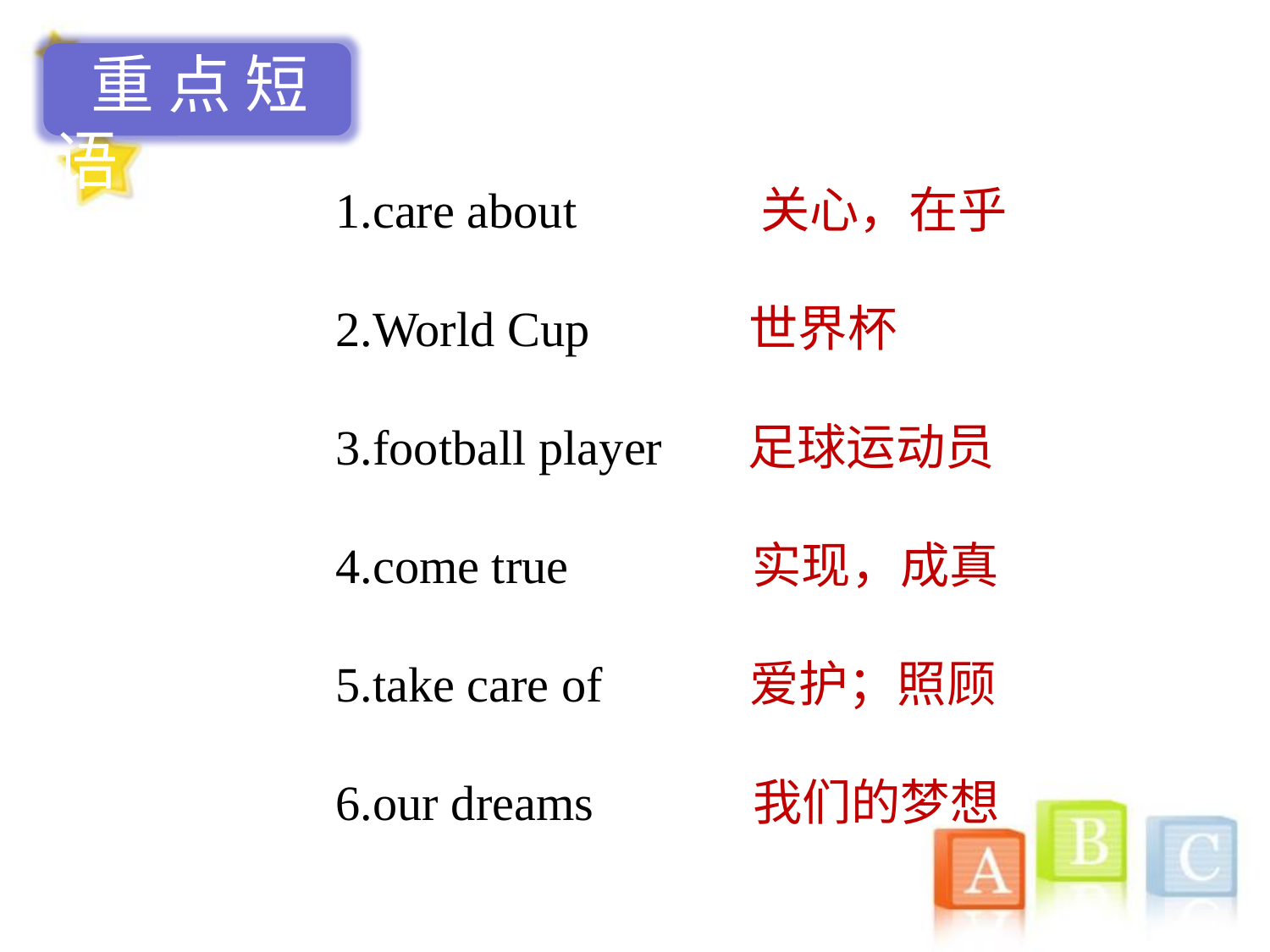

重点短语

1.care about              关心，在乎
2.World Cup            世界杯
3.football player      足球运动员
4.come true              实现，成真
5.take care of           爱护；照顾
6.our dreams            我们的梦想